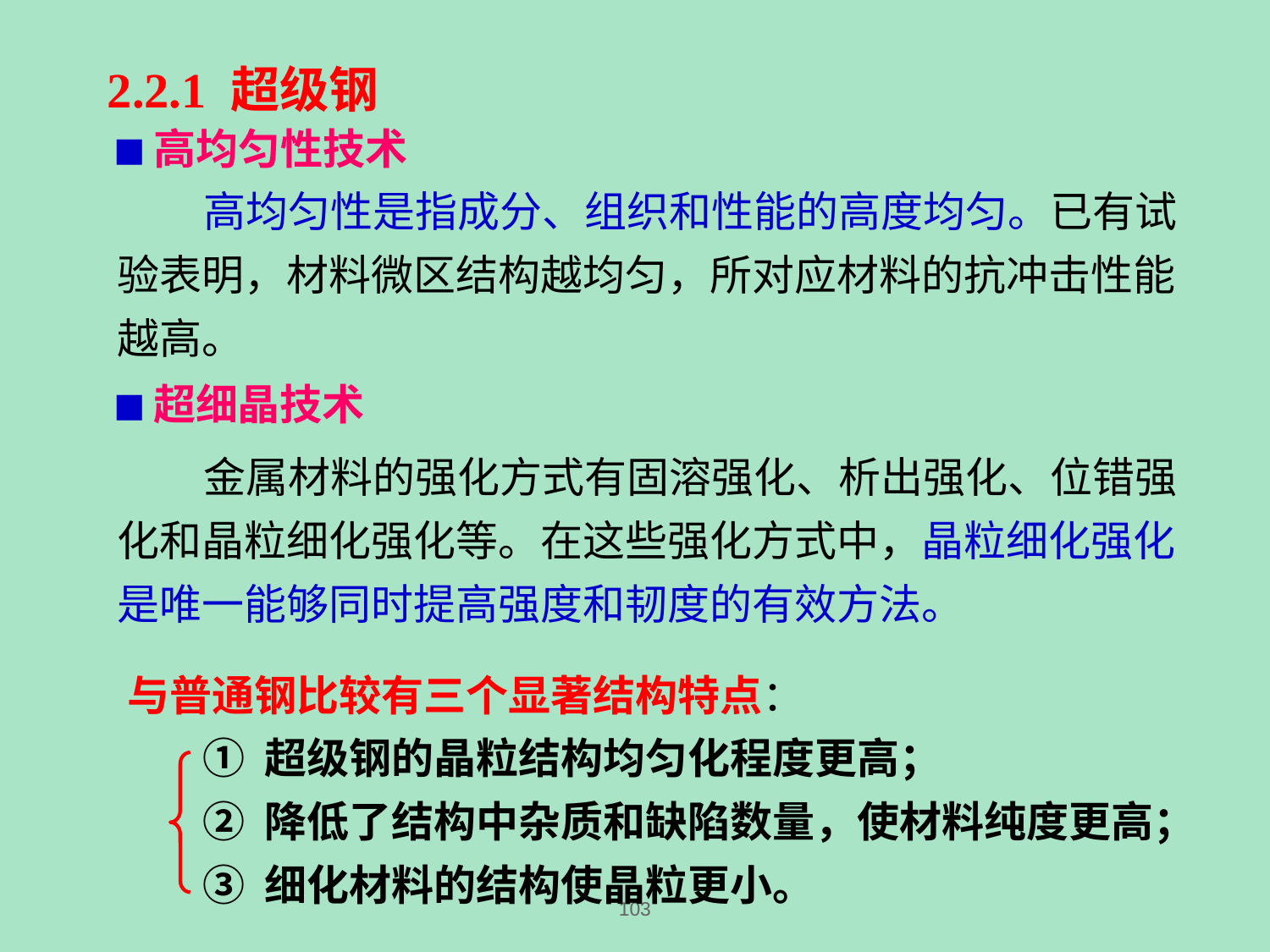

2.2.1 超级钢
■高均匀性技术
        高均匀性是指成分、组织和性能的高度均匀。已有试验表明，材料微区结构越均匀，所对应材料的抗冲击性能越高。
■超细晶技术
        金属材料的强化方式有固溶强化、析出强化、位错强化和晶粒细化强化等。在这些强化方式中，晶粒细化强化是唯一能够同时提高强度和韧度的有效方法。

与普通钢比较有三个显著结构特点：
① 超级钢的晶粒结构均匀化程度更高；
② 降低了结构中杂质和缺陷数量，使材料纯度更高；
③ 细化材料的结构使晶粒更小。

103